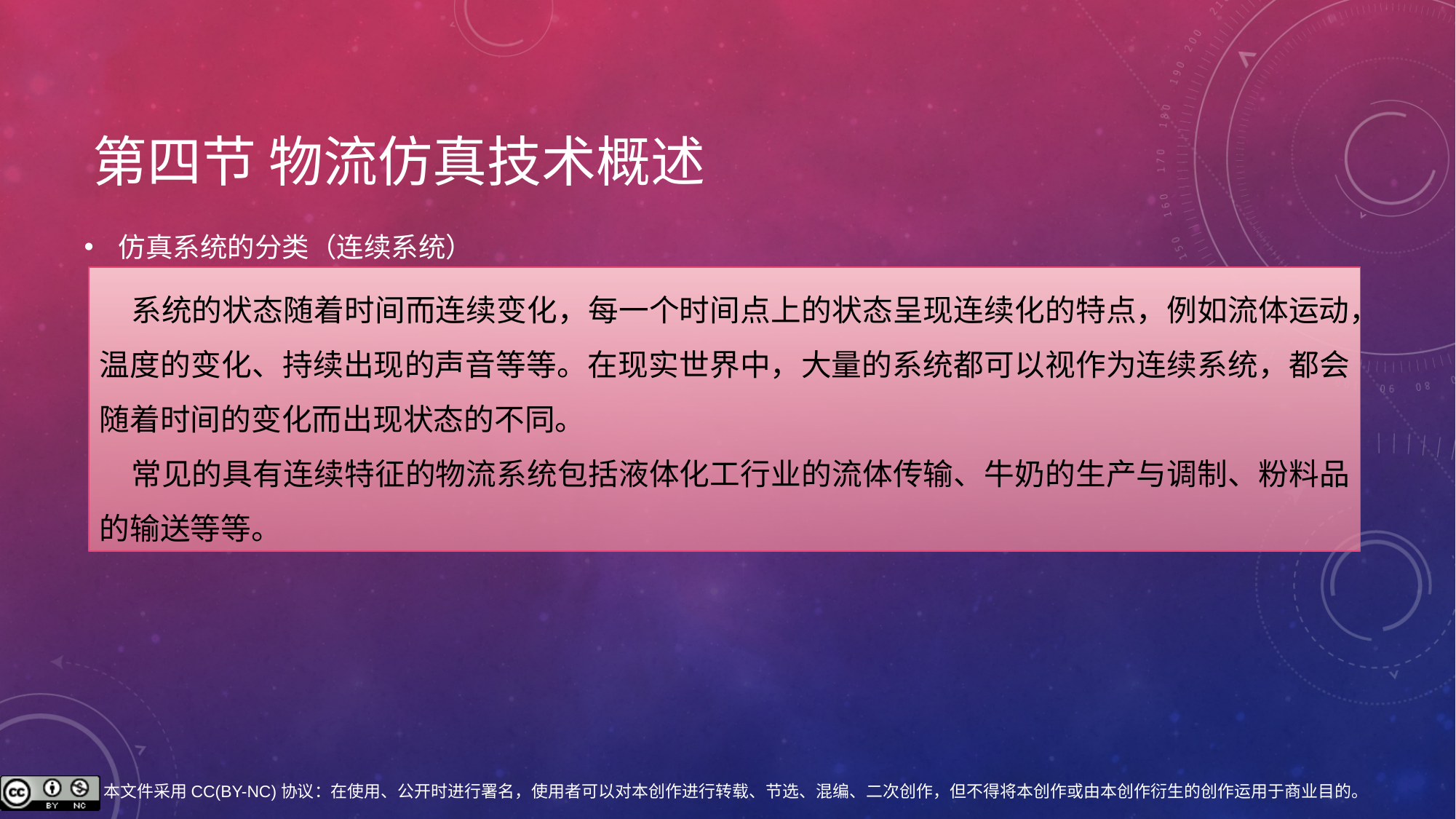

# 第四节 物流仿真技术概述
仿真系统的分类（连续系统）
系统的状态随着时间而连续变化，每一个时间点上的状态呈现连续化的特点，例如流体运动，温度的变化、持续出现的声音等等。在现实世界中，大量的系统都可以视作为连续系统，都会随着时间的变化而出现状态的不同。
常见的具有连续特征的物流系统包括液体化工行业的流体传输、牛奶的生产与调制、粉料品的输送等等。